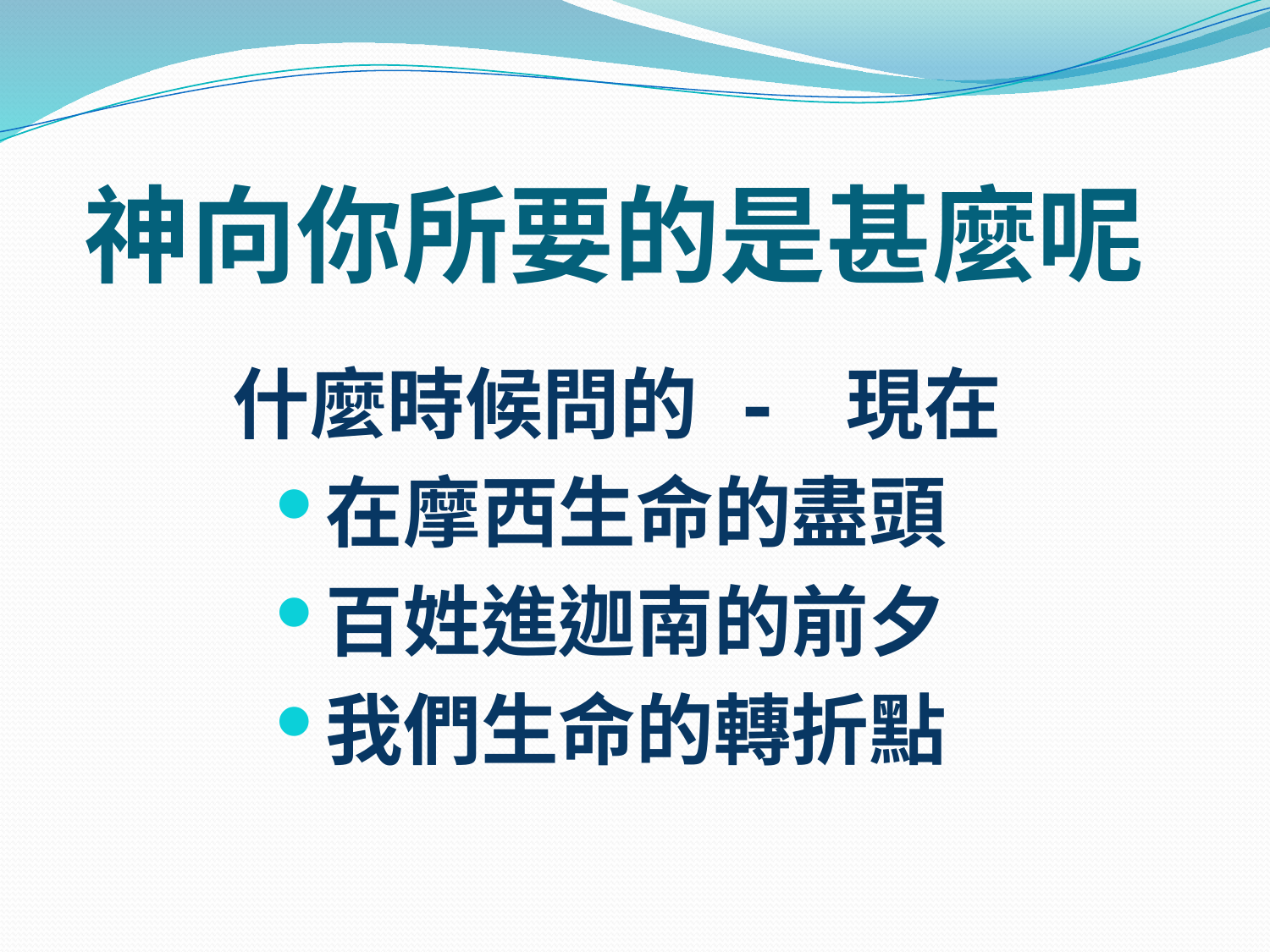

# 神向你所要的是甚麼呢
什麼時候問的 - 現在
在摩西生命的盡頭
百姓進迦南的前夕
我們生命的轉折點